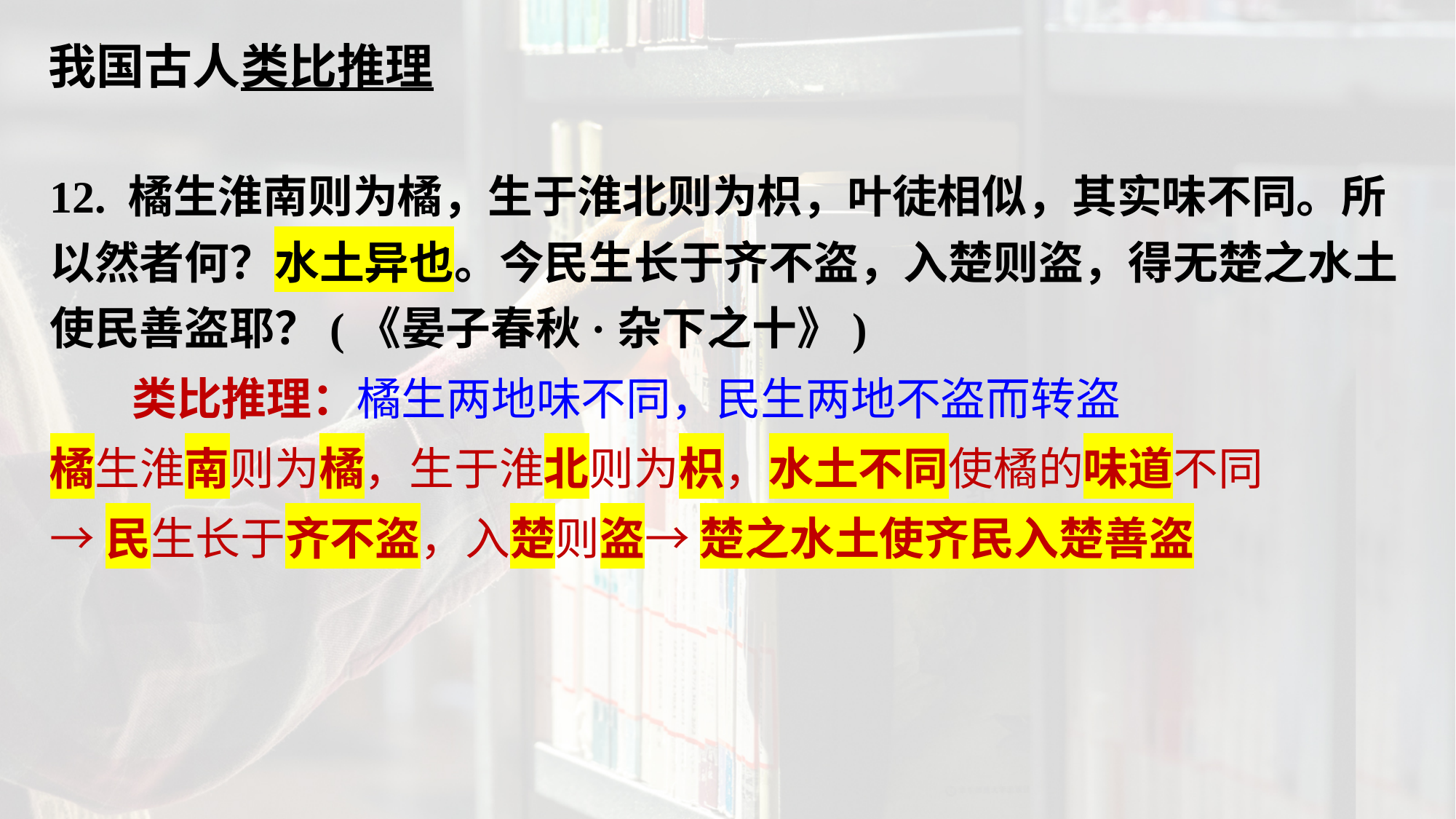

我国古人类比推理
12. 橘生淮南则为橘，生于淮北则为枳，叶徒相似，其实味不同。所以然者何？水土异也。今民生长于齐不盗，入楚则盗，得无楚之水土使民善盗耶？(《晏子春秋·杂下之十》)
       类比推理：橘生两地味不同，民生两地不盗而转盗
橘生淮南则为橘，生于淮北则为枳，水土不同使橘的味道不同
→民生长于齐不盗，入楚则盗→ 楚之水土使齐民入楚善盗